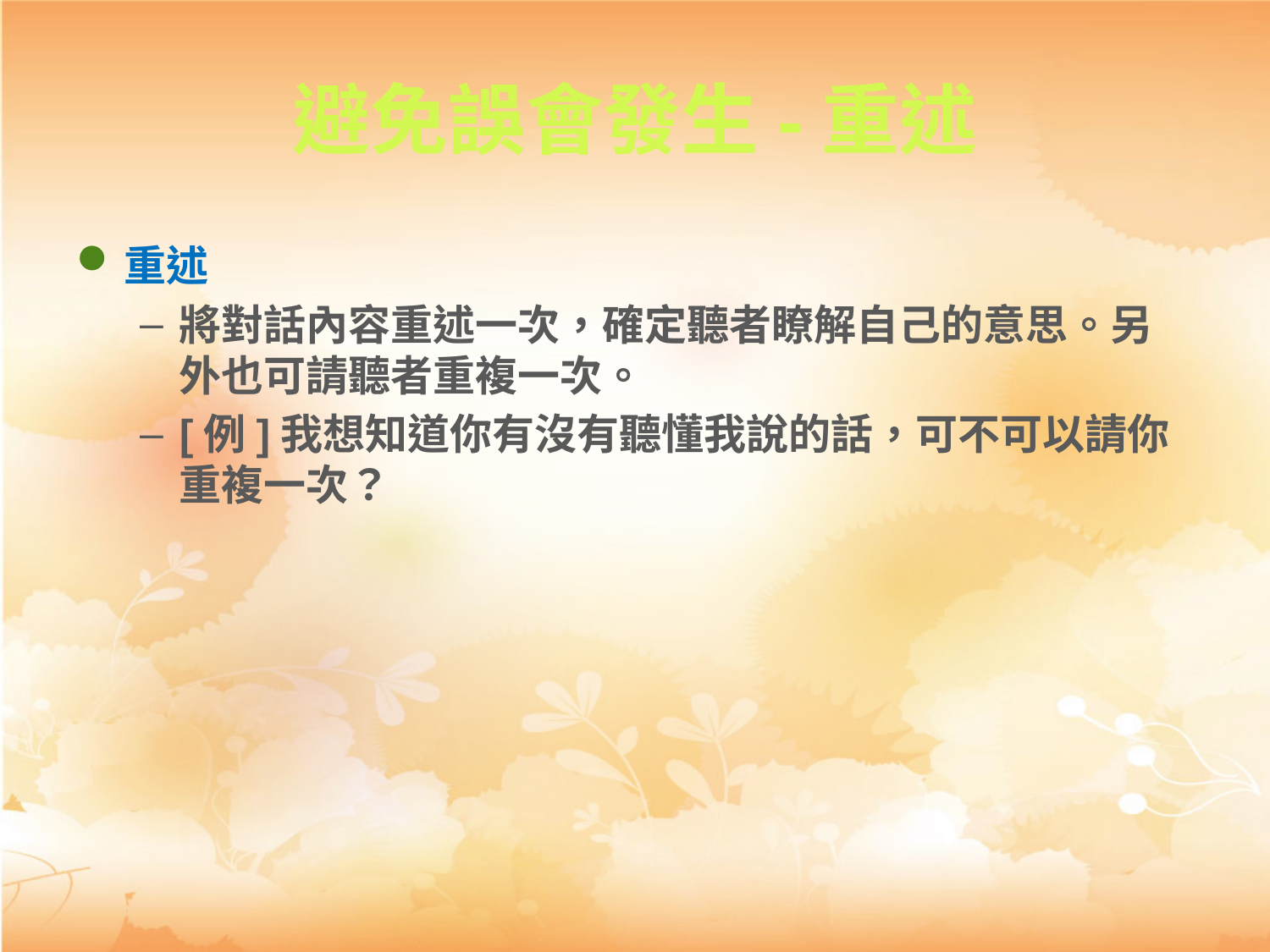

# 避免誤會發生-重述
重述
將對話內容重述一次，確定聽者瞭解自己的意思。另外也可請聽者重複一次。
[例]我想知道你有沒有聽懂我說的話，可不可以請你重複一次？